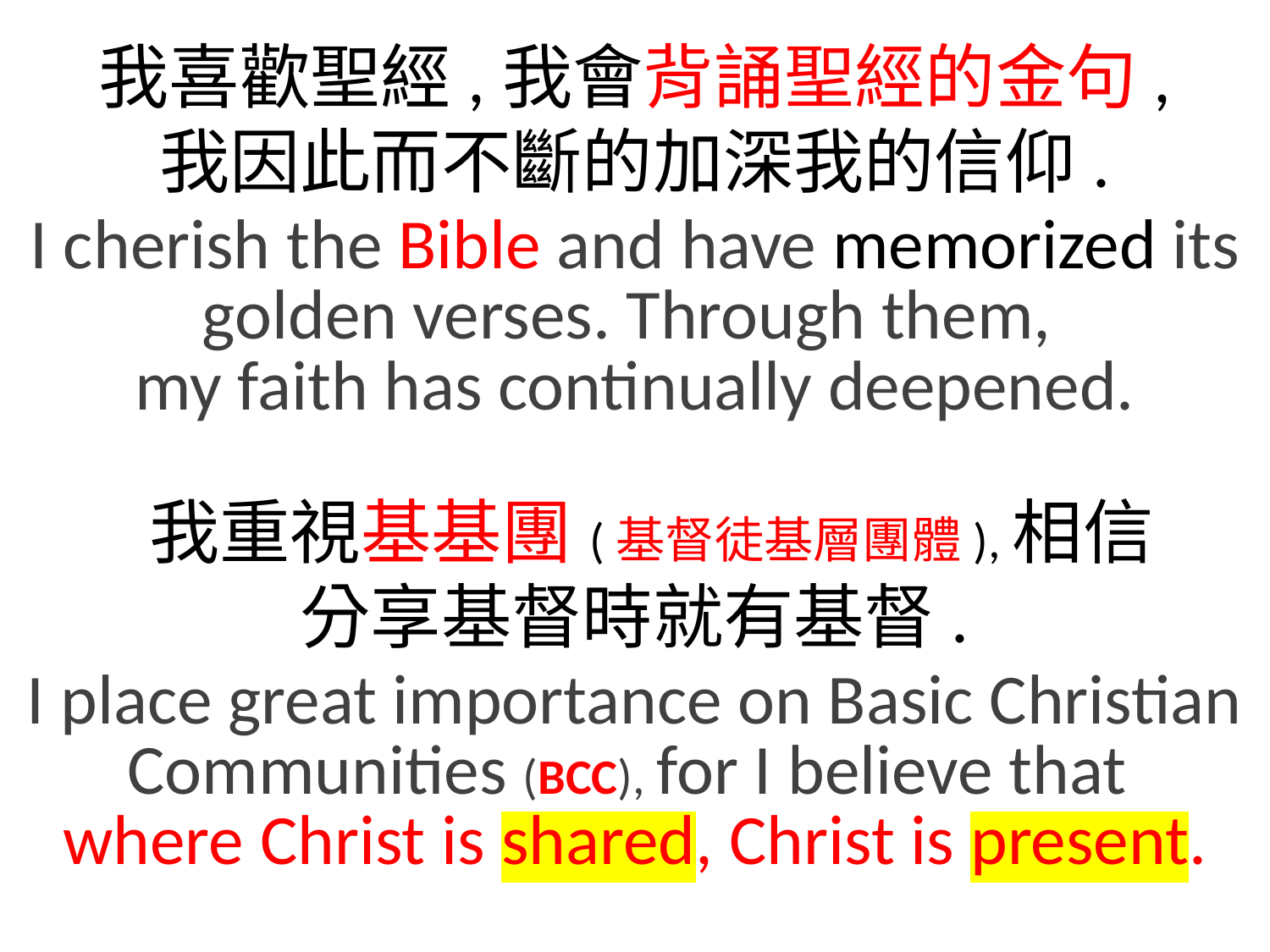

我喜歡聖經,我會背誦聖經的金句,
我因此而不斷的加深我的信仰.
I cherish the Bible and have memorized its golden verses. Through them,
my faith has continually deepened.
 我重視基基團(基督徒基層團體),相信
分享基督時就有基督.
I place great importance on Basic Christian Communities (BCC), for I believe that
where Christ is shared, Christ is present.